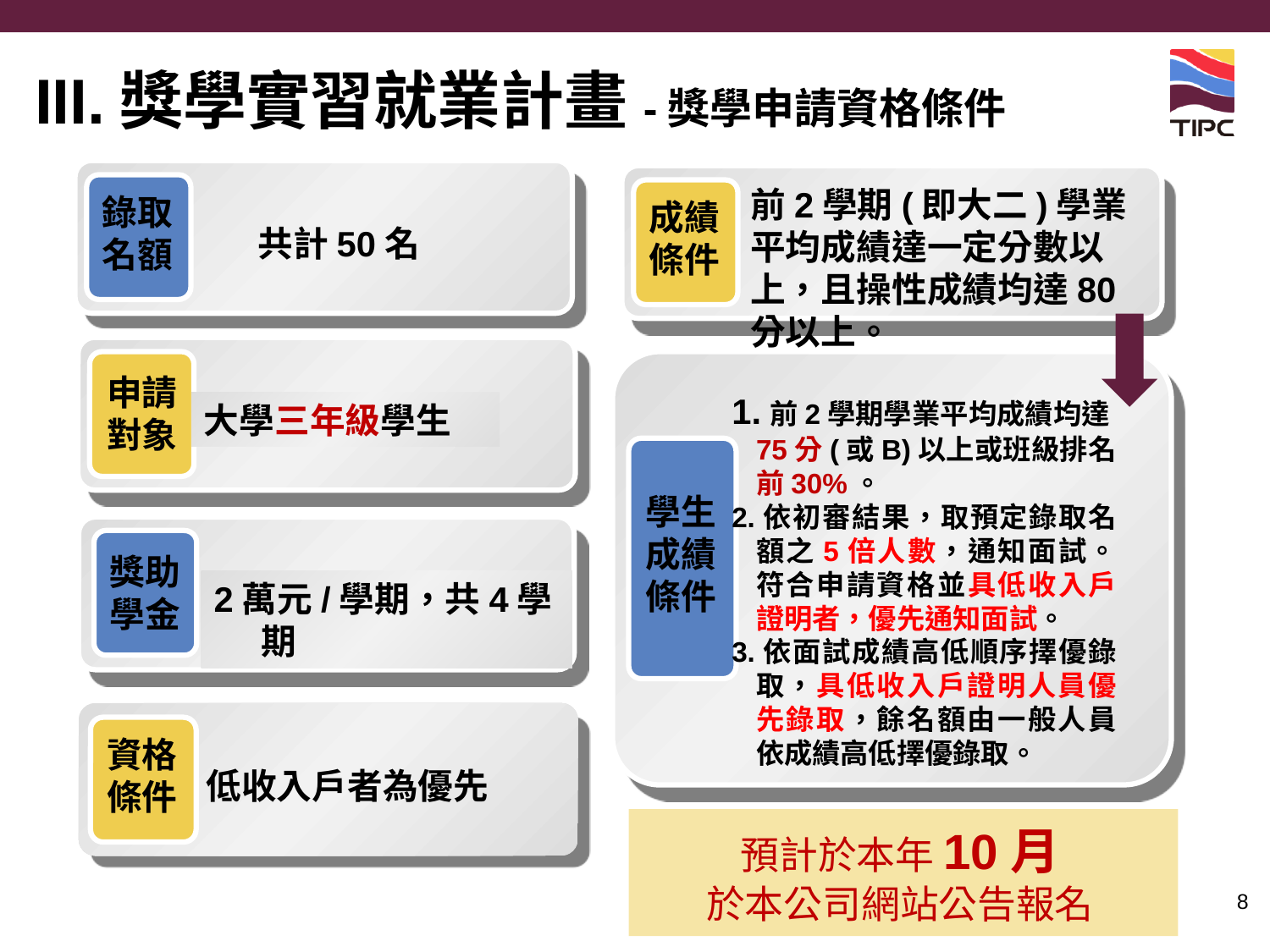

# III.獎學實習就業計畫-獎學申請資格條件

錄取
名額
      共計50名

成績
條件
前2學期(即大二)學業平均成績達一定分數以上，且操性成績均達80分以上。

大學三年級學生

1.前2學期學業平均成績均達75分(或B)以上或班級排名前30%。
2.依初審結果，取預定錄取名額之5倍人數，通知面試。符合申請資格並具低收入戶證明者，優先通知面試。
3.依面試成績高低順序擇優錄取，具低收入戶證明人員優先錄取，餘名額由一般人員依成績高低擇優錄取。

學生
成績
條件
申請
對象

2萬元/學期，共4學期
獎助
學金

資格
條件
低收入戶者為優先

預計於本年10月
於本公司網站公告報名
8